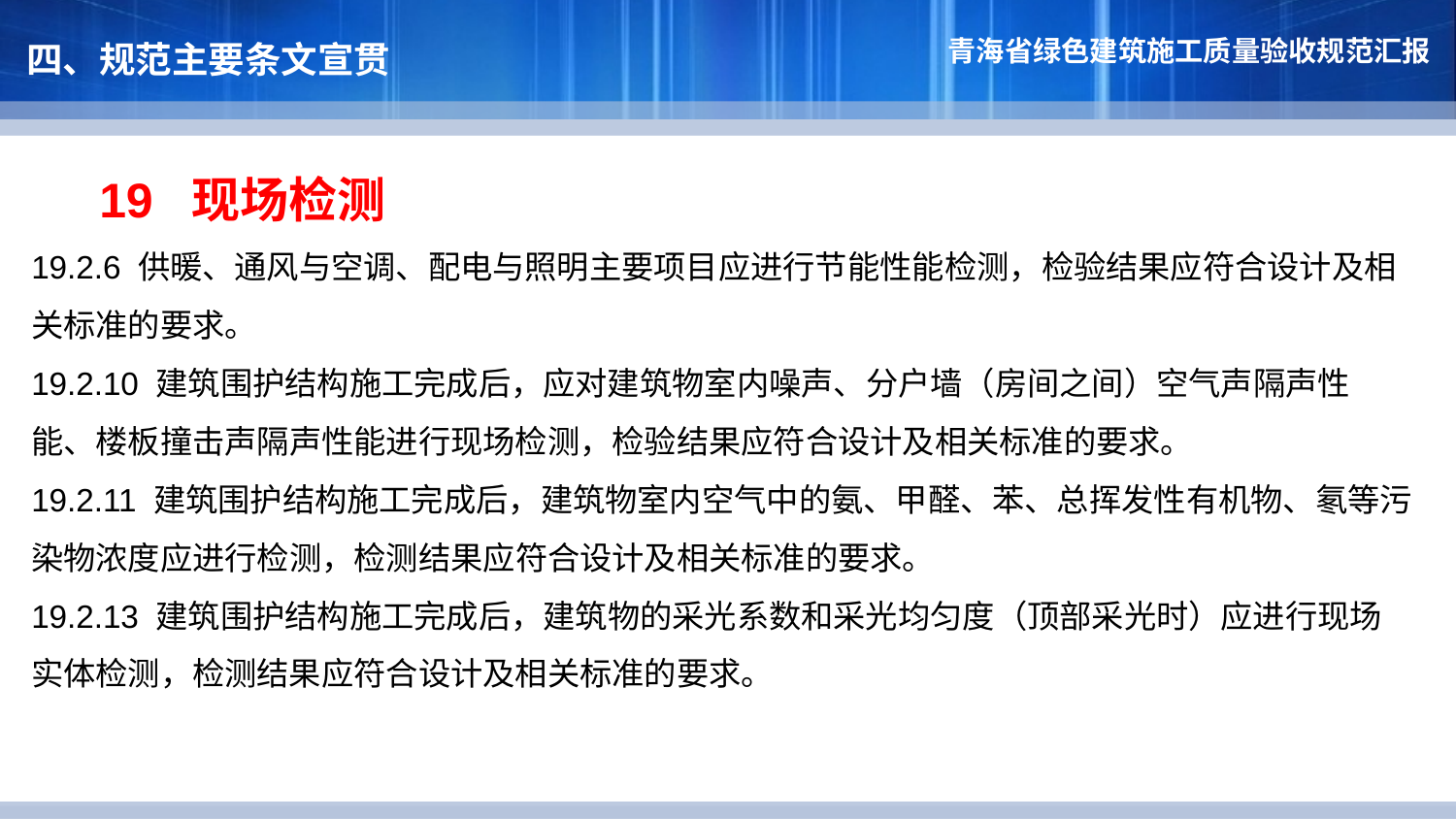

四、规范主要条文宣贯
     19  现场检测
19.2.6 供暖、通风与空调、配电与照明主要项目应进行节能性能检测，检验结果应符合设计及相关标准的要求。
19.2.10 建筑围护结构施工完成后，应对建筑物室内噪声、分户墙（房间之间）空气声隔声性能、楼板撞击声隔声性能进行现场检测，检验结果应符合设计及相关标准的要求。
19.2.11 建筑围护结构施工完成后，建筑物室内空气中的氨、甲醛、苯、总挥发性有机物、氡等污染物浓度应进行检测，检测结果应符合设计及相关标准的要求。
19.2.13 建筑围护结构施工完成后，建筑物的采光系数和采光均匀度（顶部采光时）应进行现场实体检测，检测结果应符合设计及相关标准的要求。